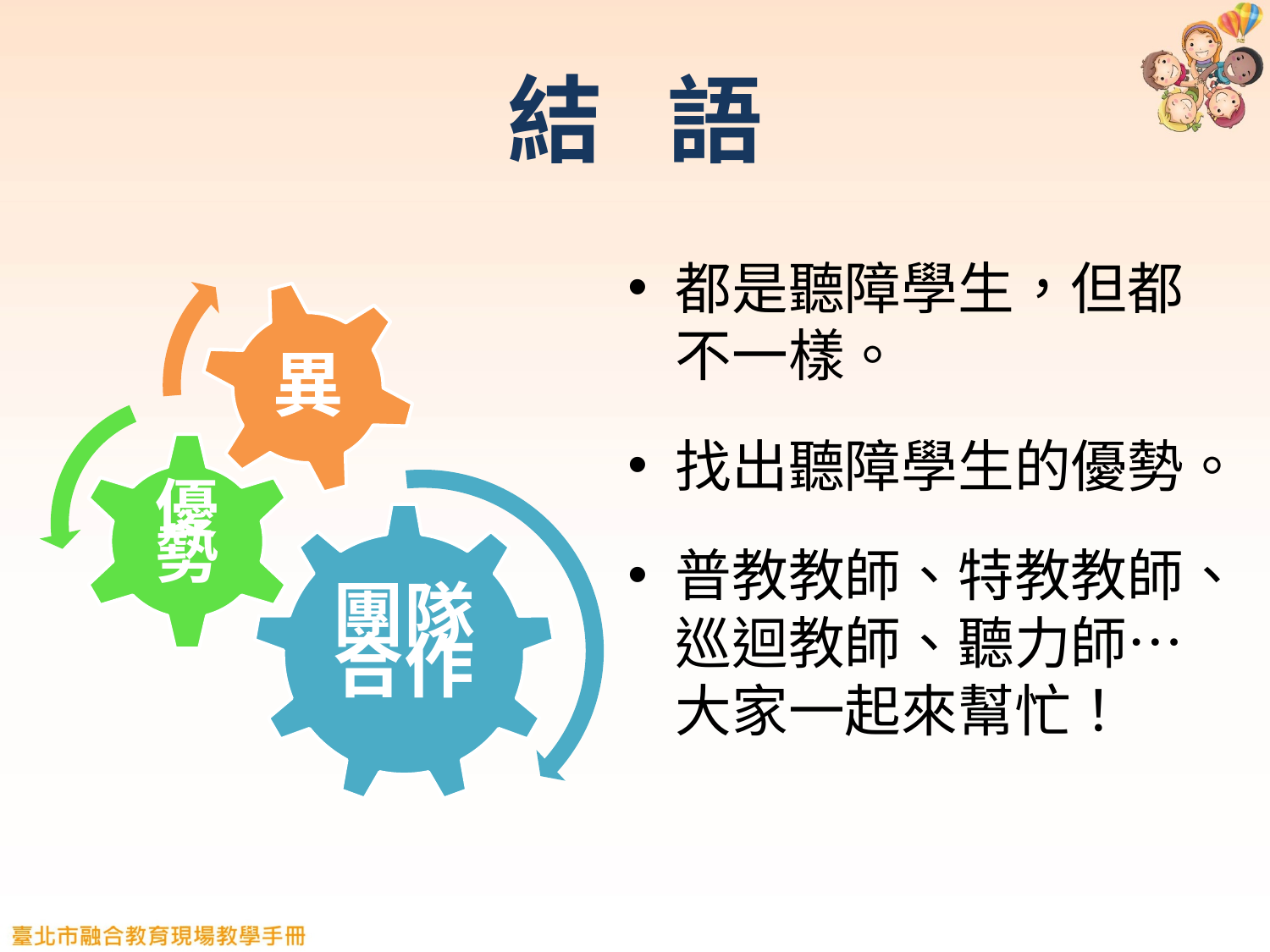

# 結   語
都是聽障學生，但都不一樣。
找出聽障學生的優勢。
普教教師、特教教師、巡迴教師、聽力師…大家一起來幫忙！
團隊合作
優勢
異